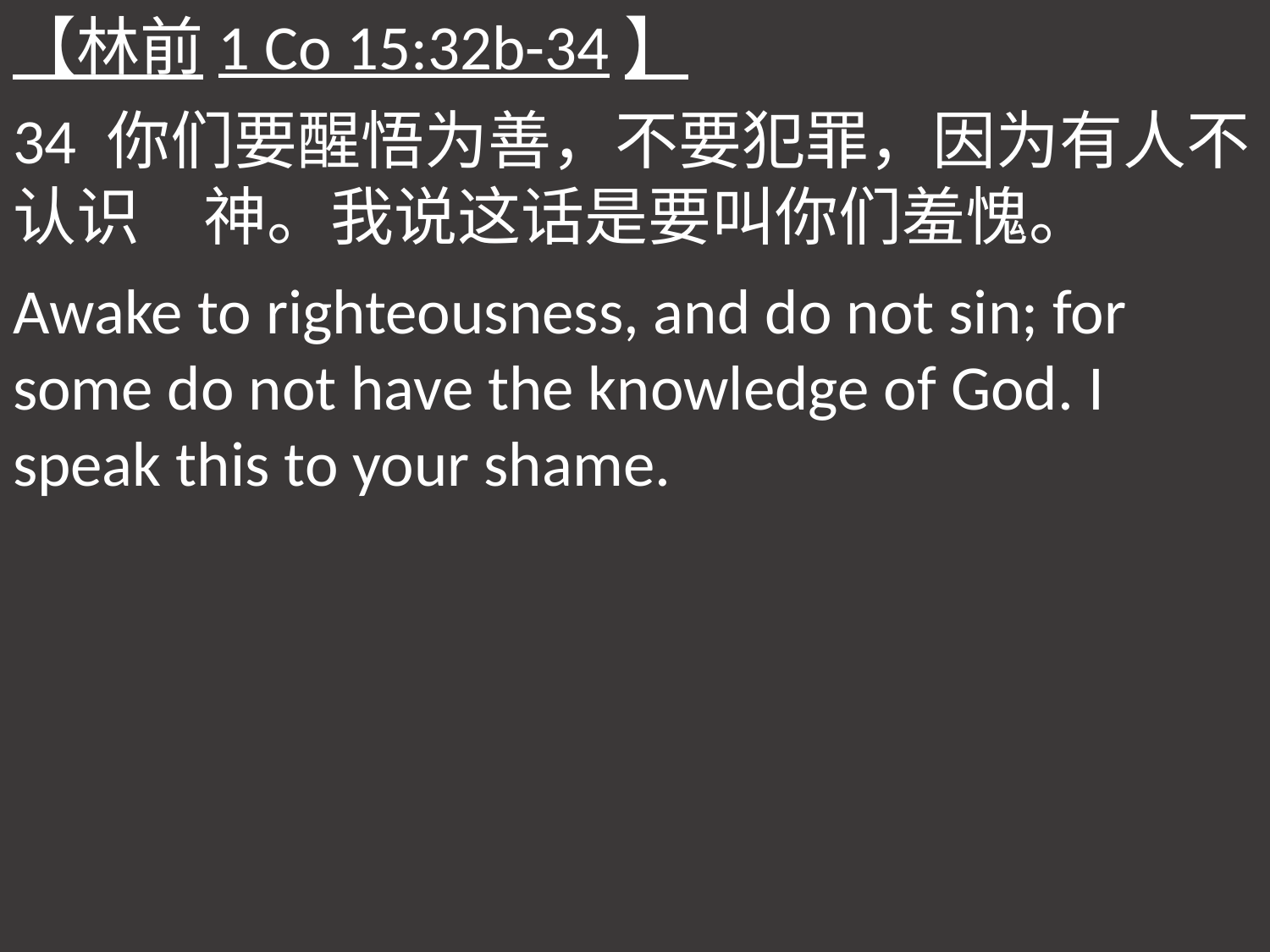

【林前1 Co 15:32b-34】
34 你们要醒悟为善，不要犯罪，因为有人不认识　神。我说这话是要叫你们羞愧。
Awake to righteousness, and do not sin; for some do not have the knowledge of God. I speak this to your shame.